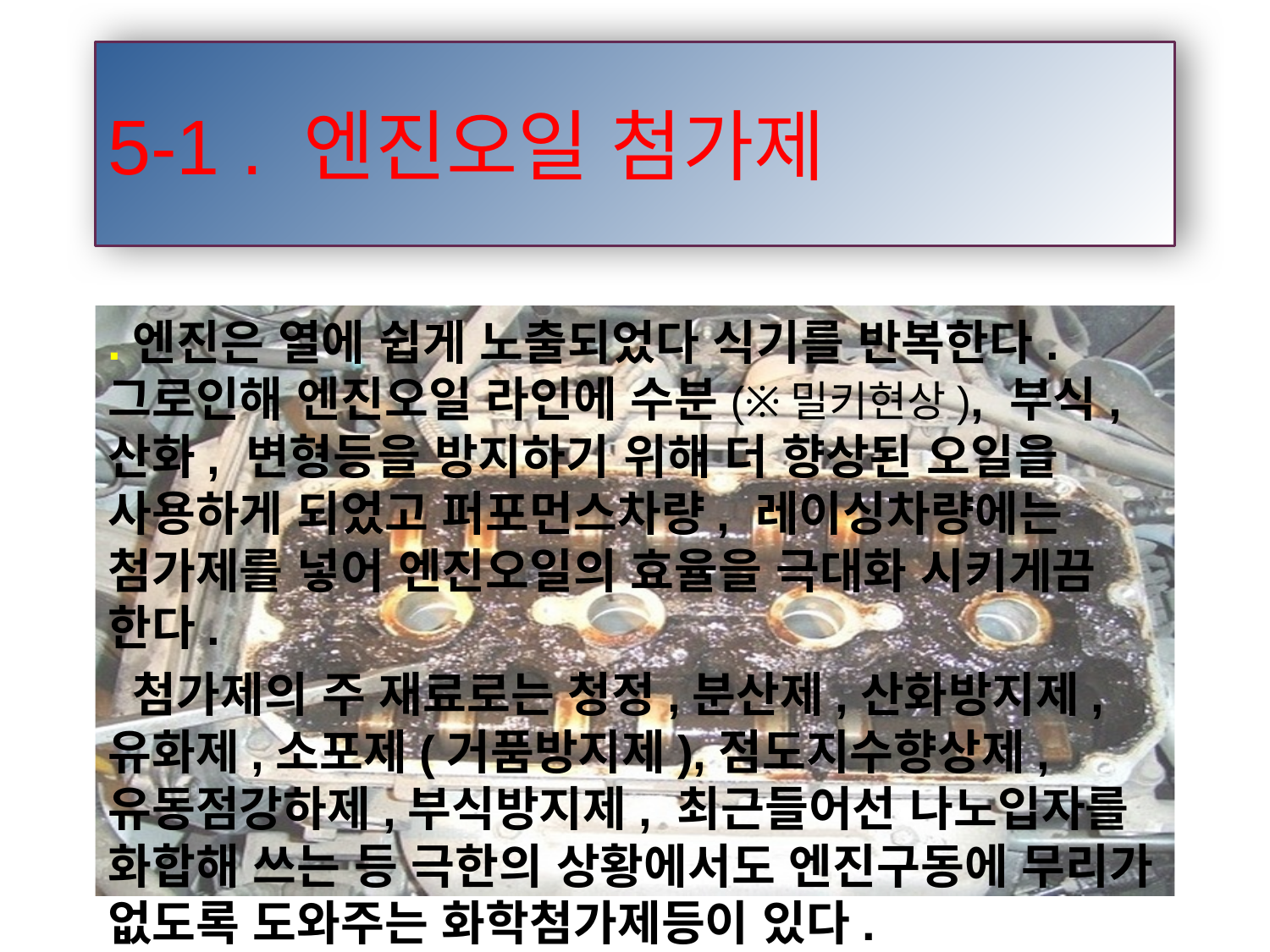

# 5-1 . 엔진오일 첨가제
.엔진은 열에 쉽게 노출되었다 식기를 반복한다. 그로인해 엔진오일 라인에 수분(※밀키현상), 부식, 산화, 변형등을 방지하기 위해 더 향상된 오일을 사용하게 되었고 퍼포먼스차량, 레이싱차량에는 첨가제를 넣어 엔진오일의 효율을 극대화 시키게끔 한다.
 첨가제의 주 재료로는 청정,분산제,산화방지제,유화제,소포제(거품방지제),점도지수향상제,유동점강하제,부식방지제, 최근들어선 나노입자를 화합해 쓰는 등 극한의 상황에서도 엔진구동에 무리가 없도록 도와주는 화학첨가제등이 있다.